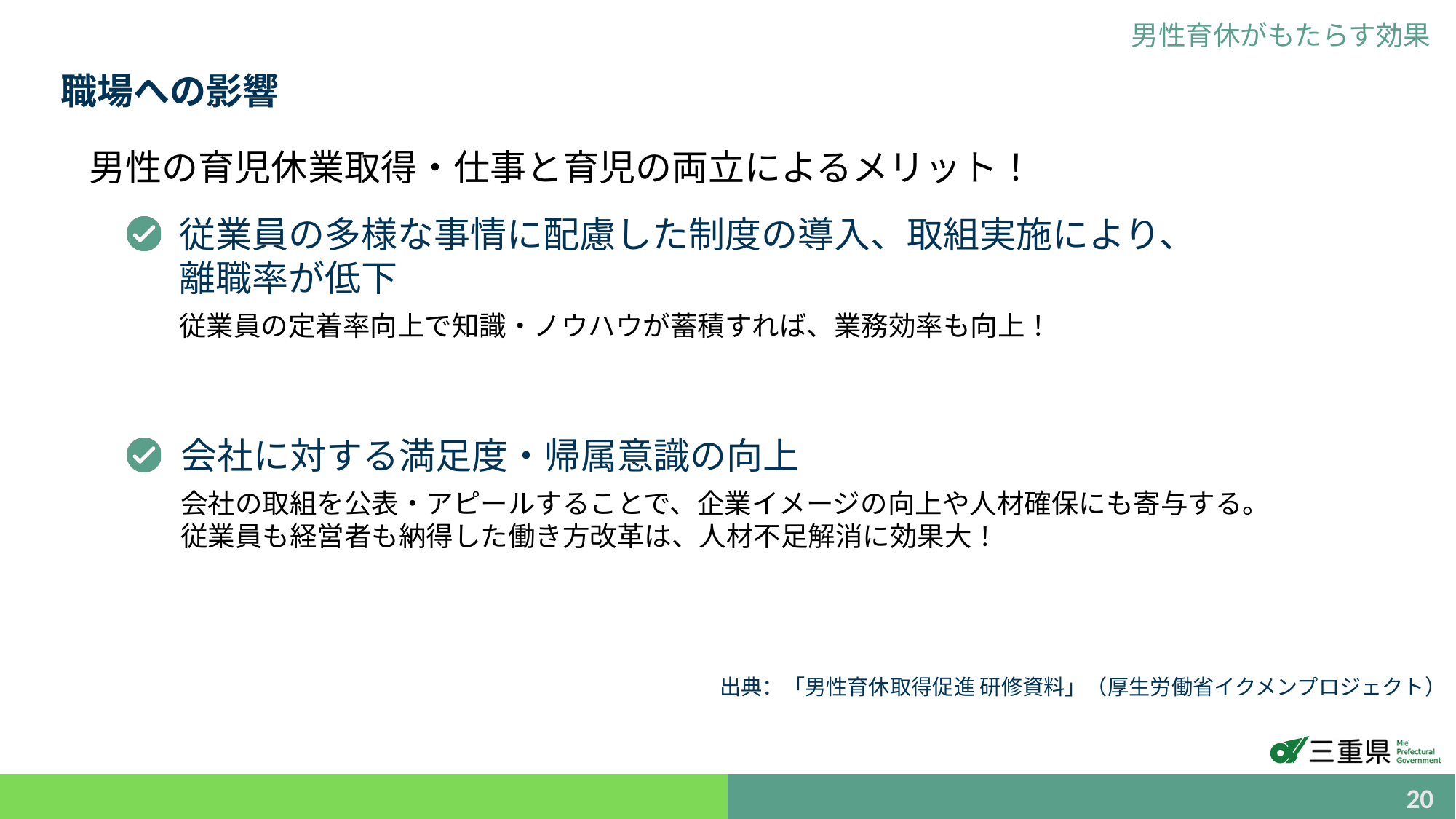

男性育休がもたらす効果
職場への影響
男性の育児休業取得・仕事と育児の両立によるメリット！
従業員の多様な事情に配慮した制度の導入、取組実施により、離職率が低下

従業員の定着率向上で知識・ノウハウが蓄積すれば、業務効率も向上！
会社に対する満足度・帰属意識の向上

会社の取組を公表・アピールすることで、企業イメージの向上や人材確保にも寄与する。
従業員も経営者も納得した働き方改革は、人材不足解消に効果大！
出典：「男性育休取得促進 研修資料」（厚生労働省イクメンプロジェクト）